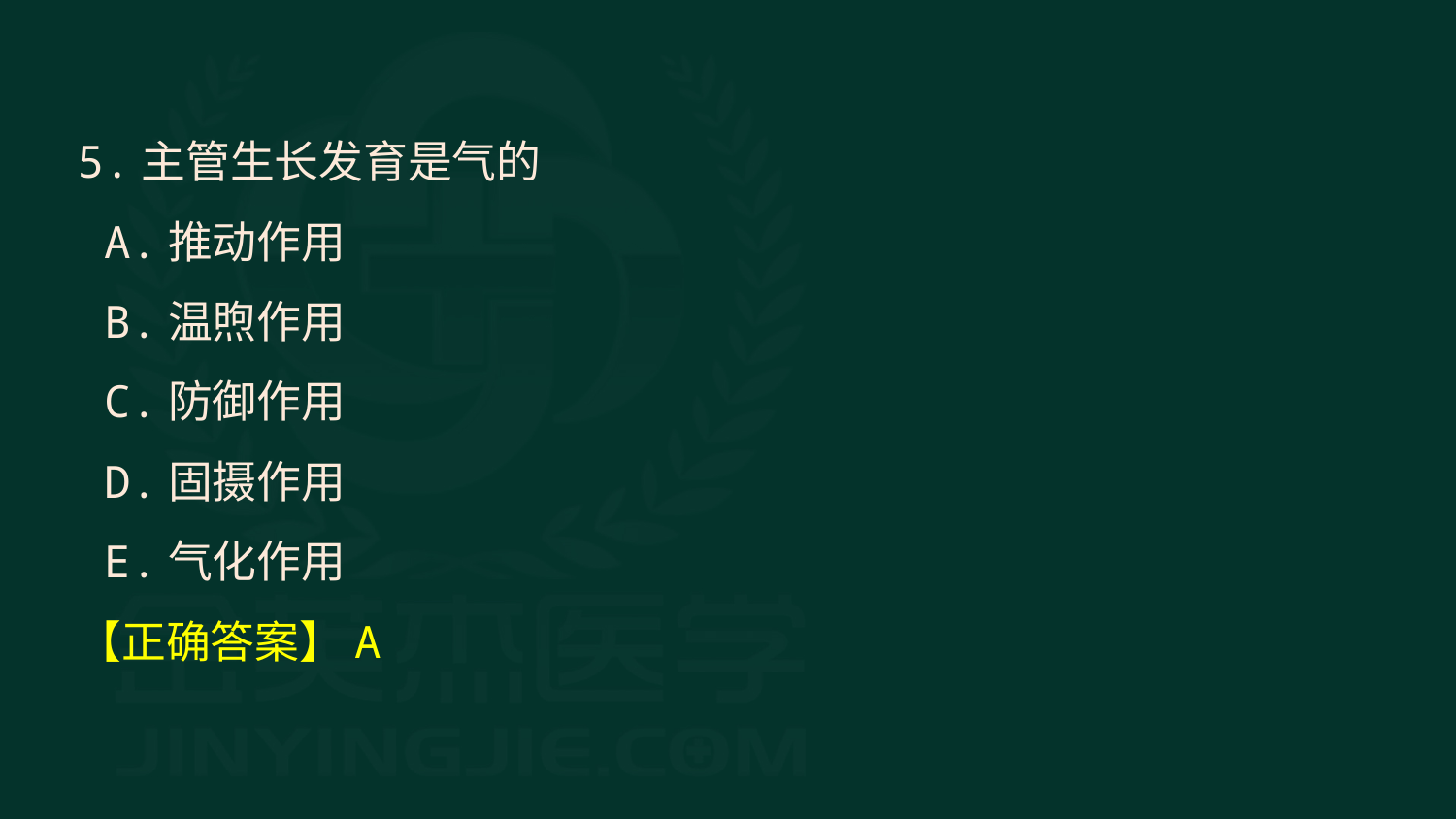

5.主管生长发育是气的
 A.推动作用
 B.温煦作用
 C.防御作用
 D.固摄作用
 E.气化作用
【正确答案】A